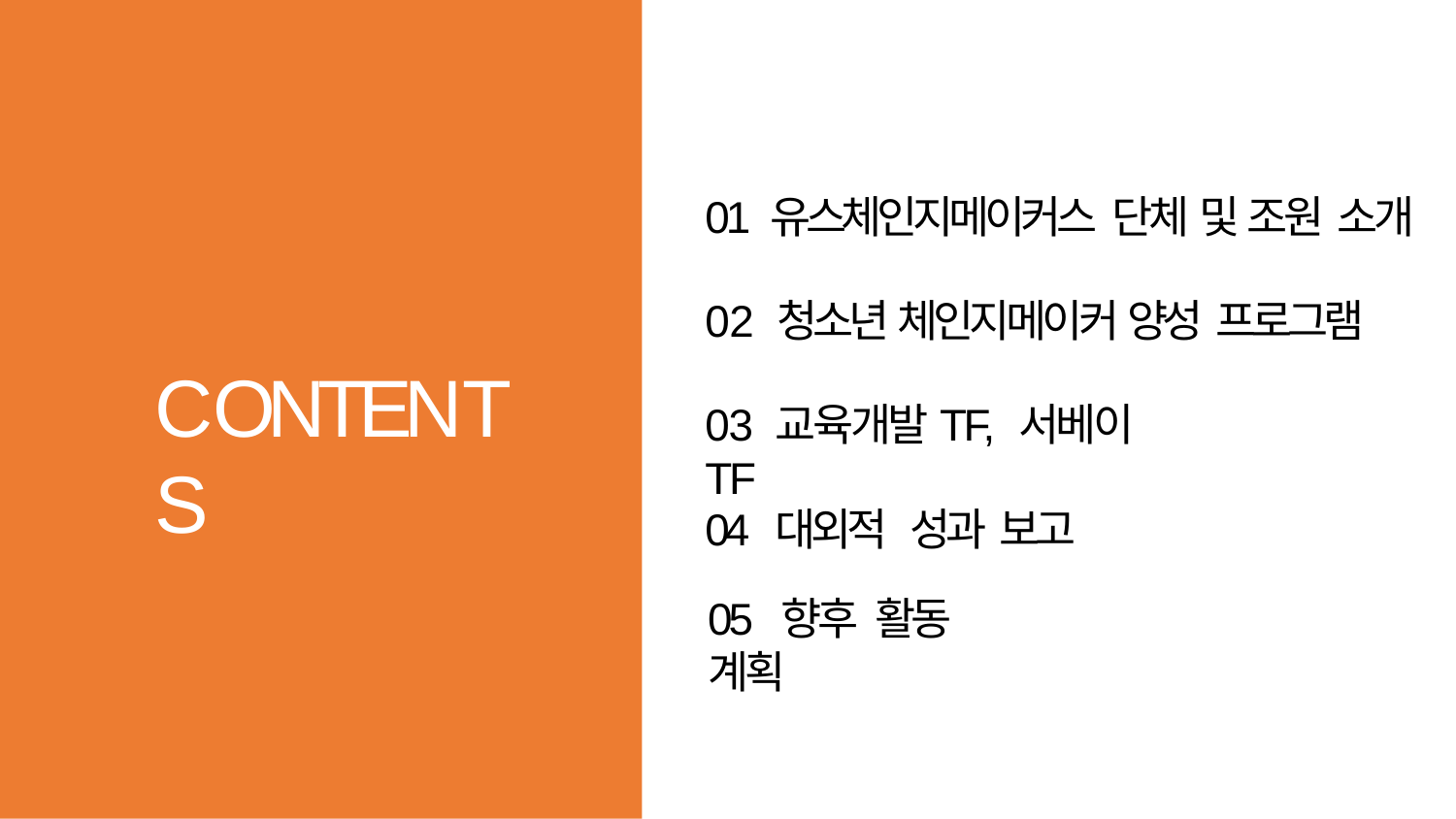

# 01 유스체인지메이커스  단체 및 조원 소개
02 청소년 체인지메이커 양성 프로그램
CONTENTS
03 교육개발TF, 서베이TF
04  대외적   성과 보고
05  향후  활동  계획